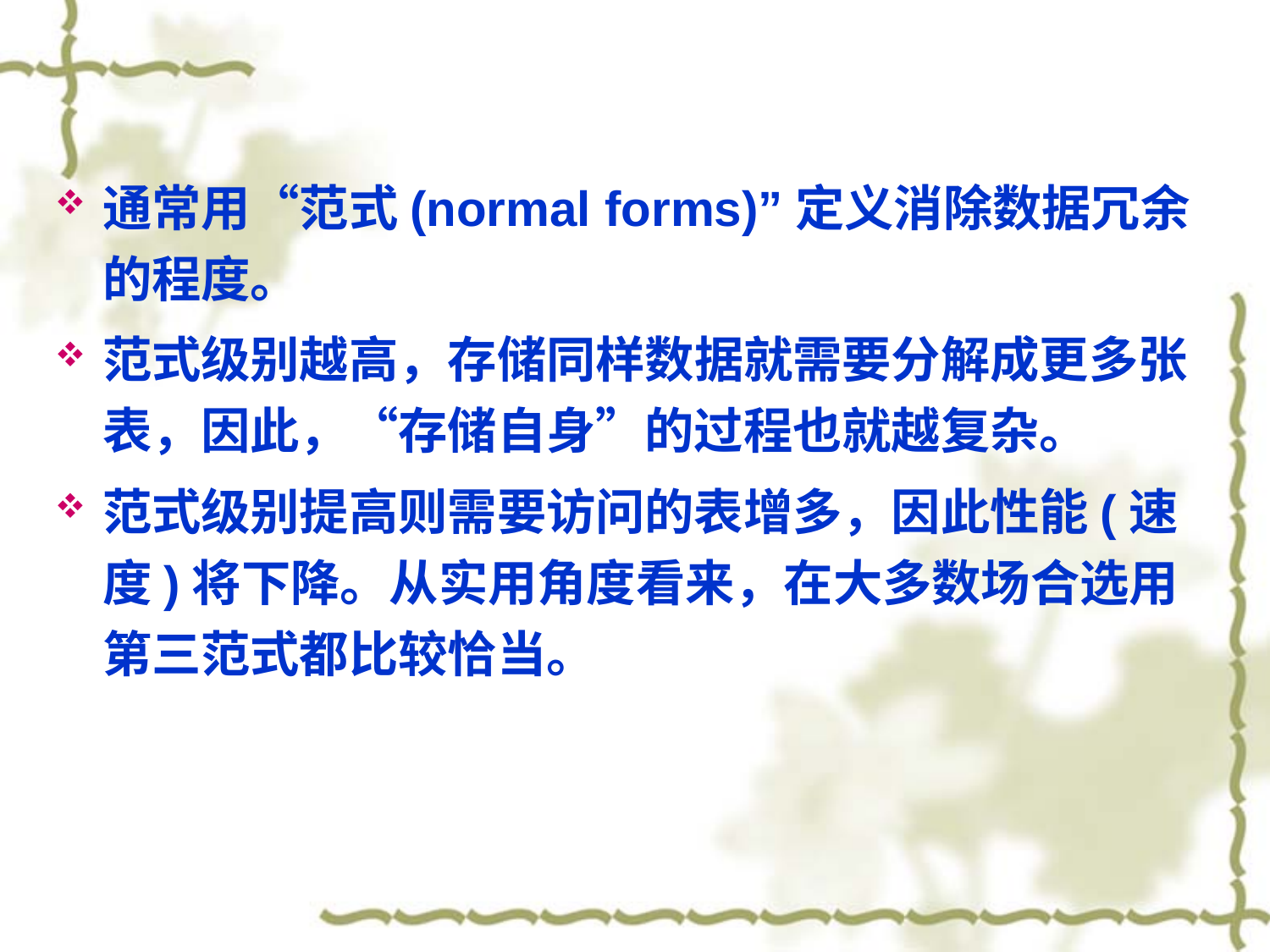

通常用“范式(normal forms)”定义消除数据冗余的程度。
范式级别越高，存储同样数据就需要分解成更多张表，因此，“存储自身”的过程也就越复杂。
范式级别提高则需要访问的表增多，因此性能(速度)将下降。从实用角度看来，在大多数场合选用第三范式都比较恰当。